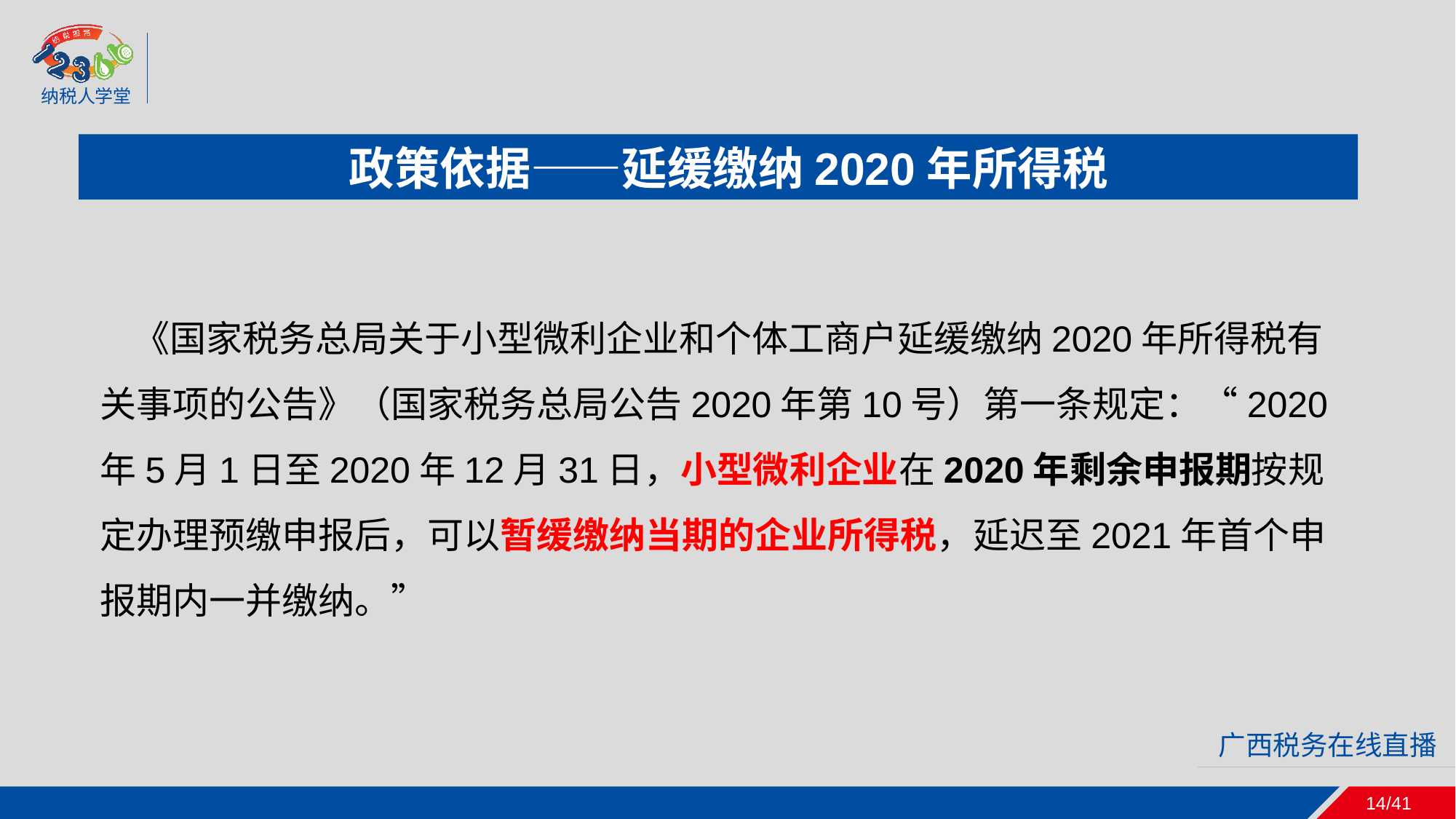

政策依据——延缓缴纳2020年所得税
   《国家税务总局关于小型微利企业和个体工商户延缓缴纳2020年所得税有关事项的公告》（国家税务总局公告2020年第10号）第一条规定：“2020年5月1日至2020年12月31日，小型微利企业在2020年剩余申报期按规定办理预缴申报后，可以暂缓缴纳当期的企业所得税，延迟至2021年首个申报期内一并缴纳。”